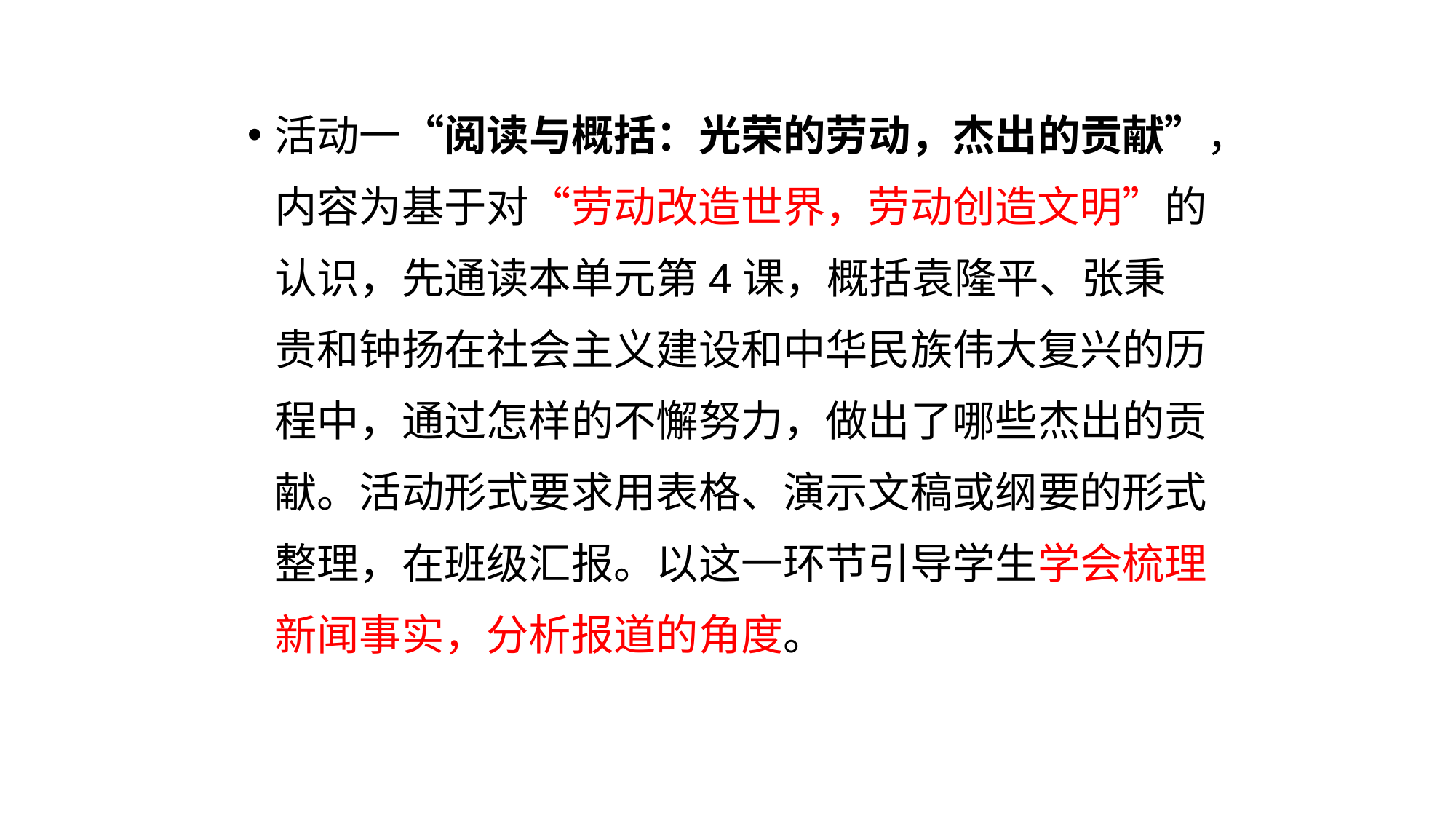

活动一“阅读与概括：光荣的劳动，杰出的贡献”，内容为基于对“劳动改造世界，劳动创造文明”的认识，先通读本单元第4课，概括袁隆平、张秉贵和钟扬在社会主义建设和中华民族伟大复兴的历程中，通过怎样的不懈努力，做出了哪些杰出的贡献。活动形式要求用表格、演示文稿或纲要的形式整理，在班级汇报。以这一环节引导学生学会梳理新闻事实，分析报道的角度。